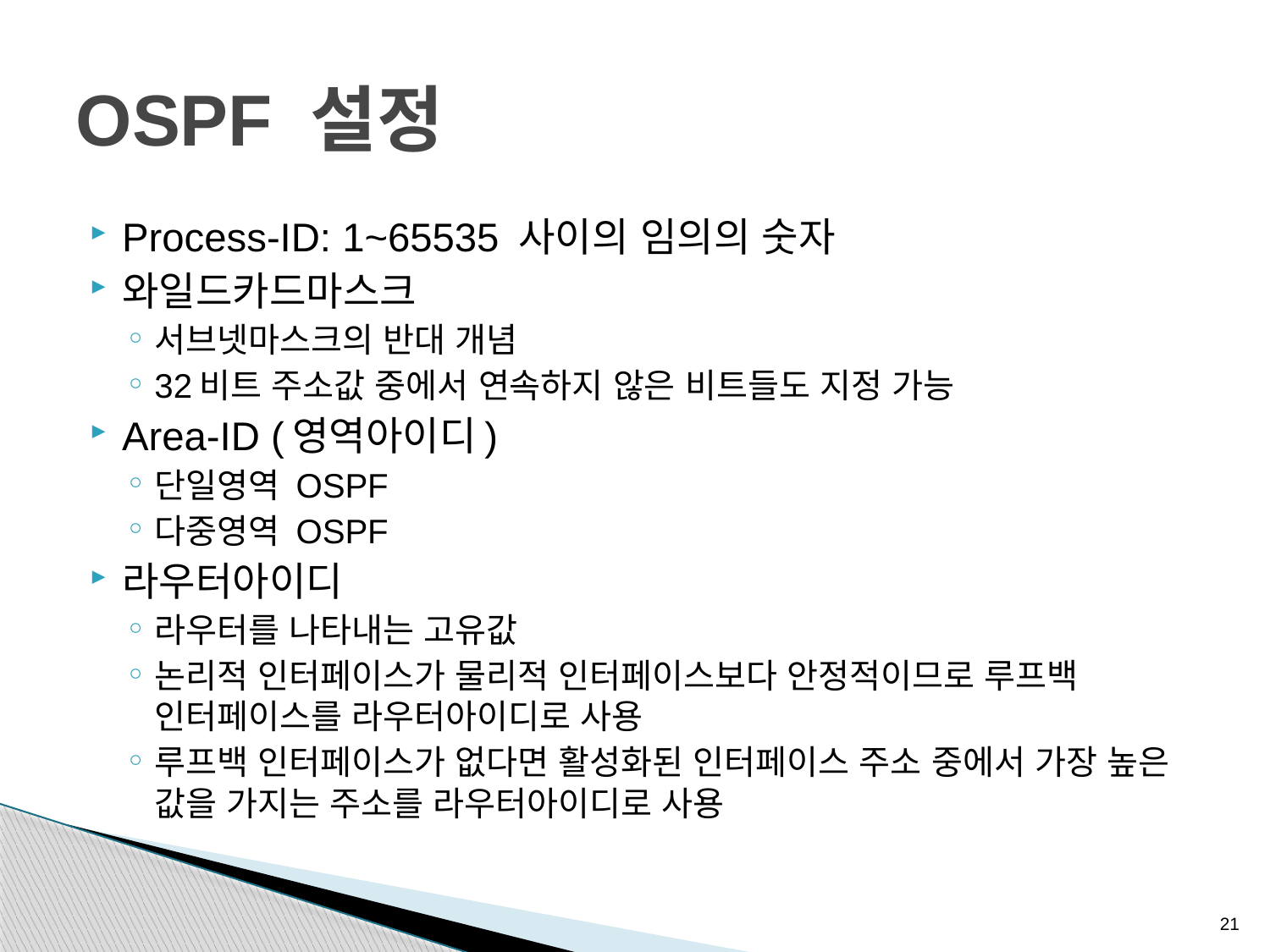

# OSPF 설정
Process-ID: 1~65535 사이의 임의의 숫자
와일드카드마스크
서브넷마스크의 반대 개념
32비트 주소값 중에서 연속하지 않은 비트들도 지정 가능
Area-ID (영역아이디)
단일영역 OSPF
다중영역 OSPF
라우터아이디
라우터를 나타내는 고유값
논리적 인터페이스가 물리적 인터페이스보다 안정적이므로 루프백 인터페이스를 라우터아이디로 사용
루프백 인터페이스가 없다면 활성화된 인터페이스 주소 중에서 가장 높은 값을 가지는 주소를 라우터아이디로 사용
21